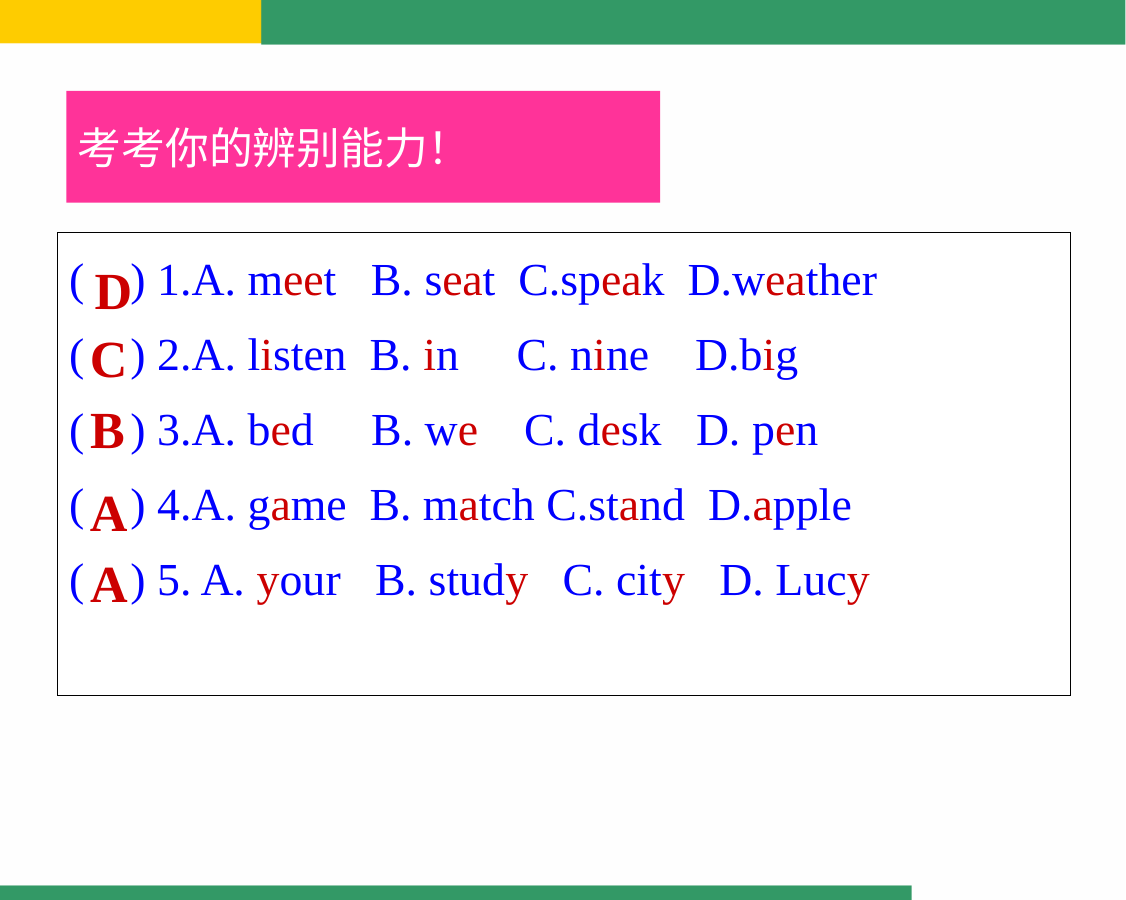

# 考考你的辨别能力！
(    ) 1.A. meet   B. seat  C.speak  D.weather
(    ) 2.A. listen  B. in     C. nine    D.big
(    ) 3.A. bed     B. we    C. desk   D. pen
(    ) 4.A. game  B. match C.stand  D.apple
(    ) 5. A. your   B. study   C. city   D. Lucy
D
C
B
A
A